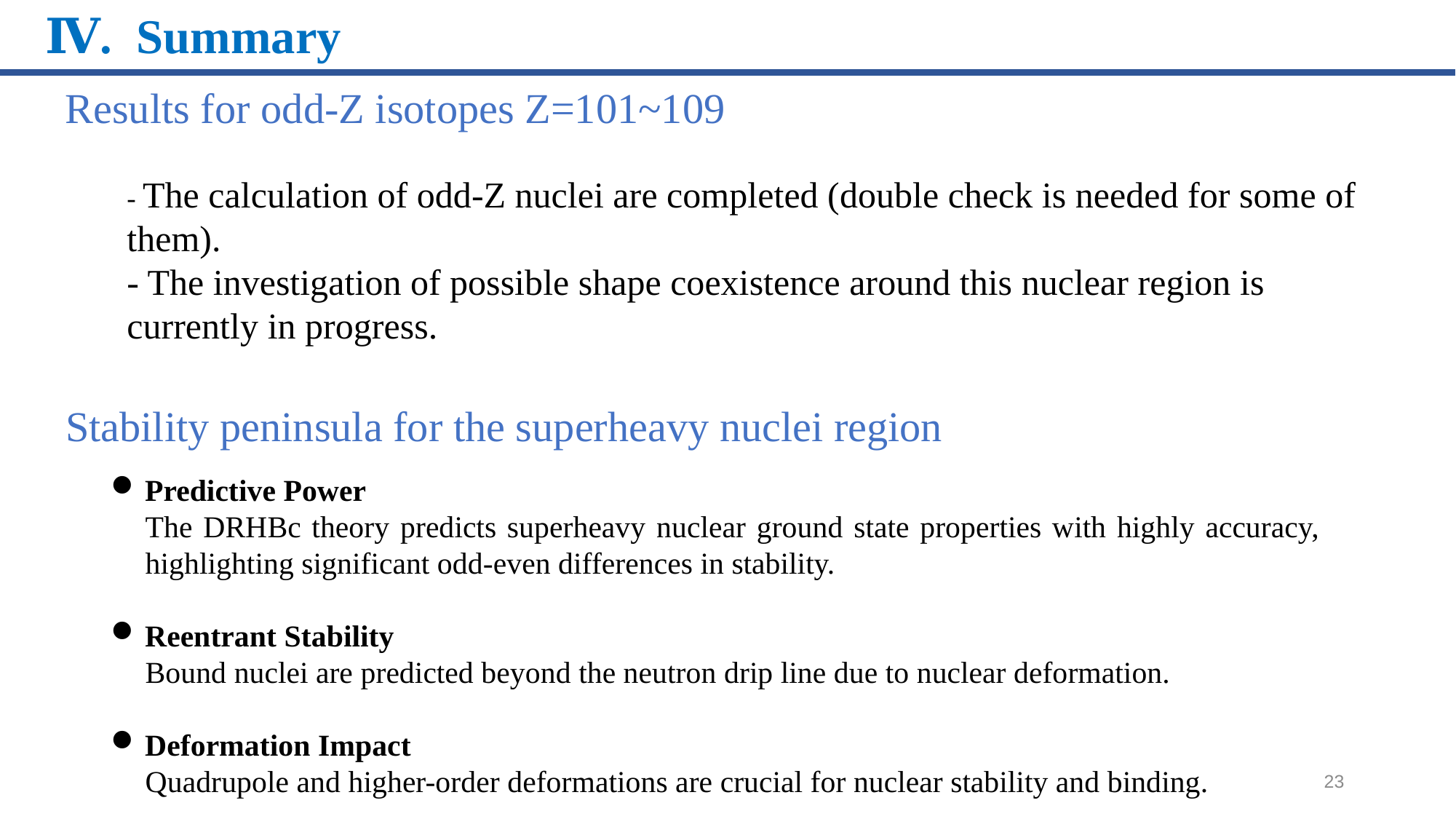

Ⅳ.  Summary

目 录
Results for odd-Z isotopes Z=101~109
- The calculation of odd-Z nuclei are completed (double check is needed for some of them).
- The investigation of possible shape coexistence around this nuclear region is currently in progress.
Stability peninsula for the superheavy nuclei region
Predictive Power
The DRHBc theory predicts superheavy nuclear ground state properties with highly accuracy, highlighting significant odd-even differences in stability.

Reentrant Stability
Bound nuclei are predicted beyond the neutron drip line due to nuclear deformation.

Deformation Impact
Quadrupole and higher-order deformations are crucial for nuclear stability and binding.
23